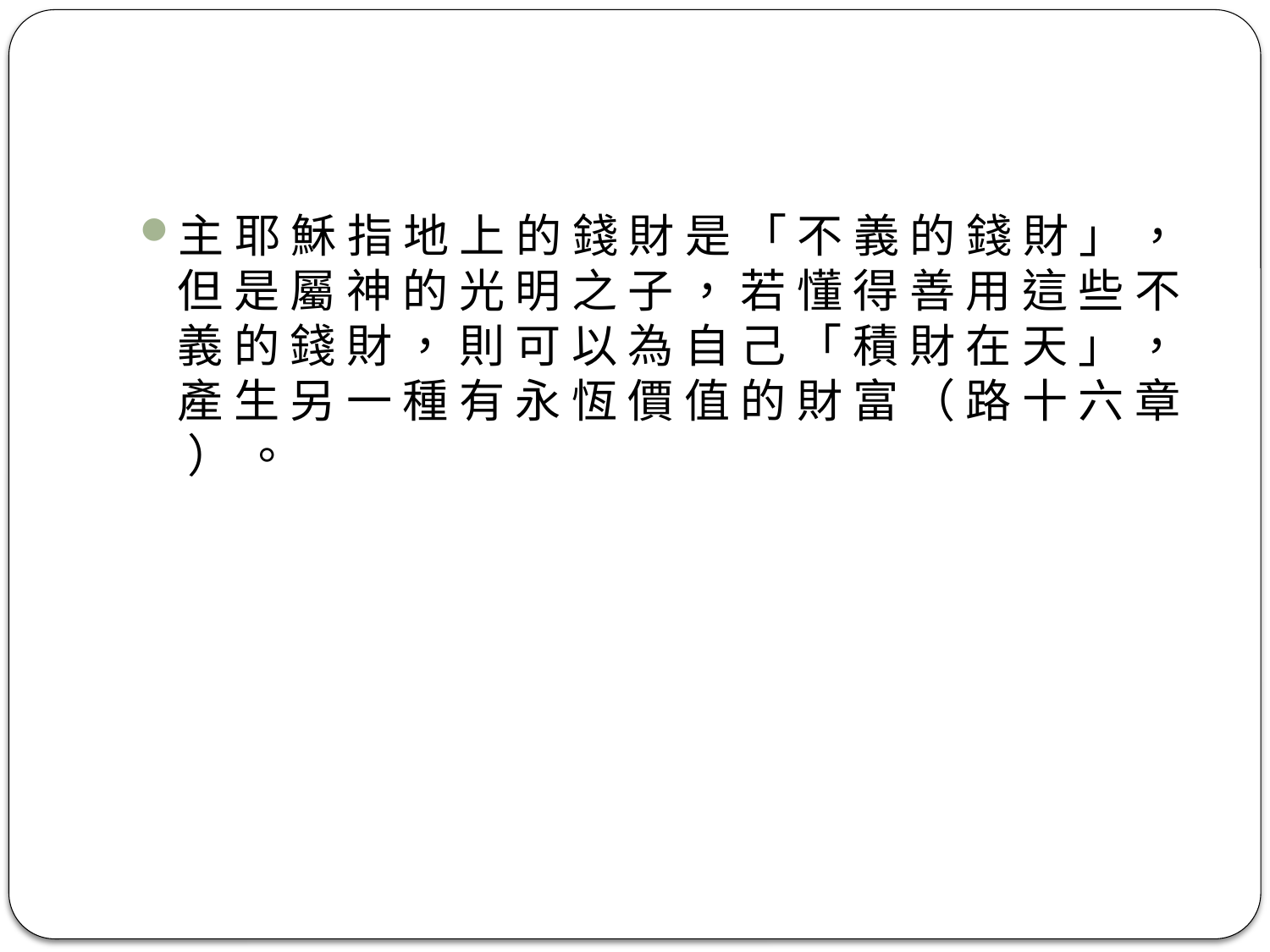

#
主 耶 穌 指 地 上 的 錢 財 是 「 不 義 的 錢 財 」 ， 但 是 屬 神 的 光 明 之 子 ， 若 懂 得 善 用 這 些 不 義 的 錢 財 ， 則 可 以 為 自 己 「 積 財 在 天 」 ， 產 生 另 一 種 有 永 恆 價 值 的 財 富 （ 路 十 六 章 ） 。